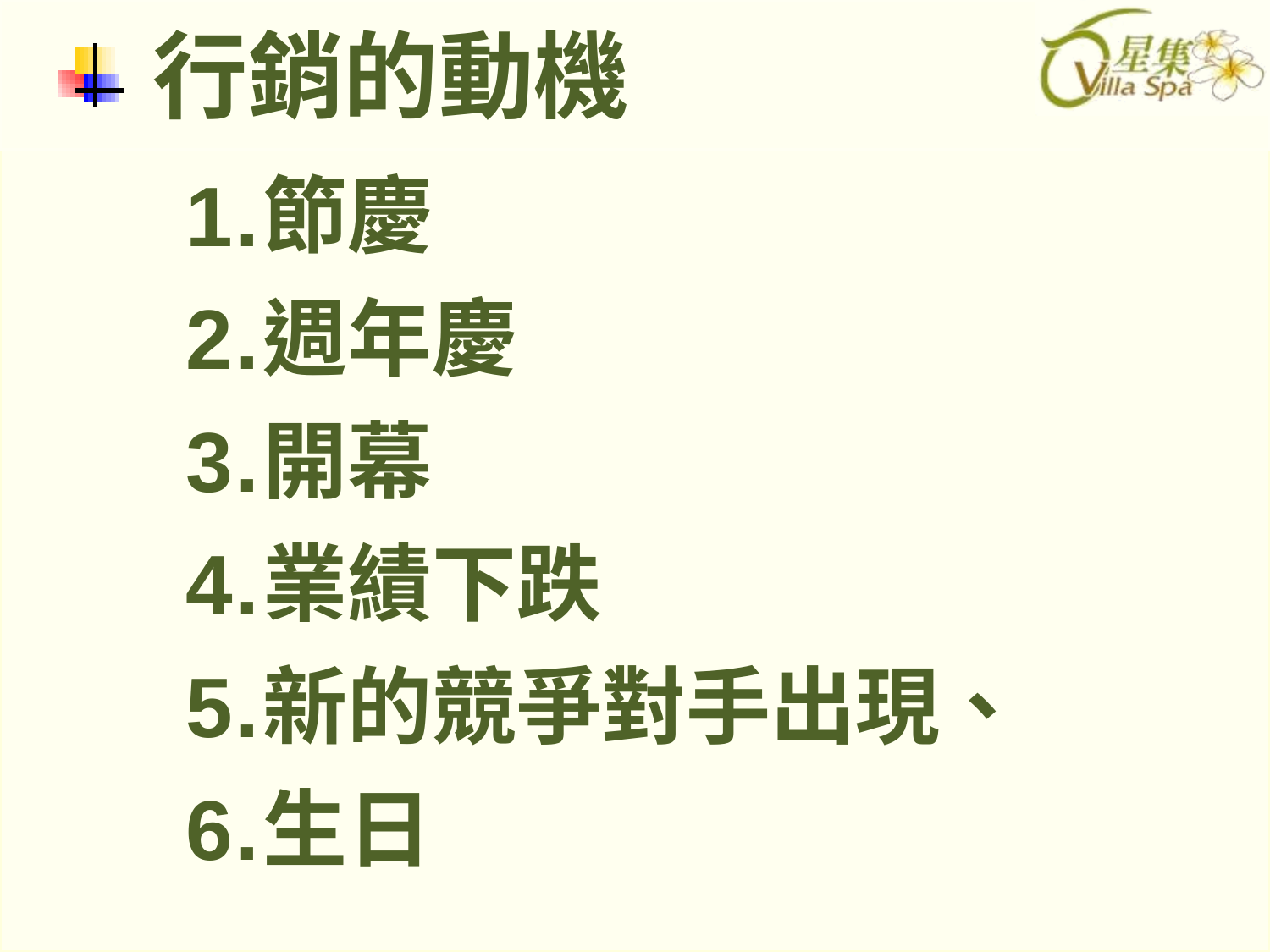

# 行銷的動機
節慶
週年慶
開幕
業績下跌
新的競爭對手出現、
生日